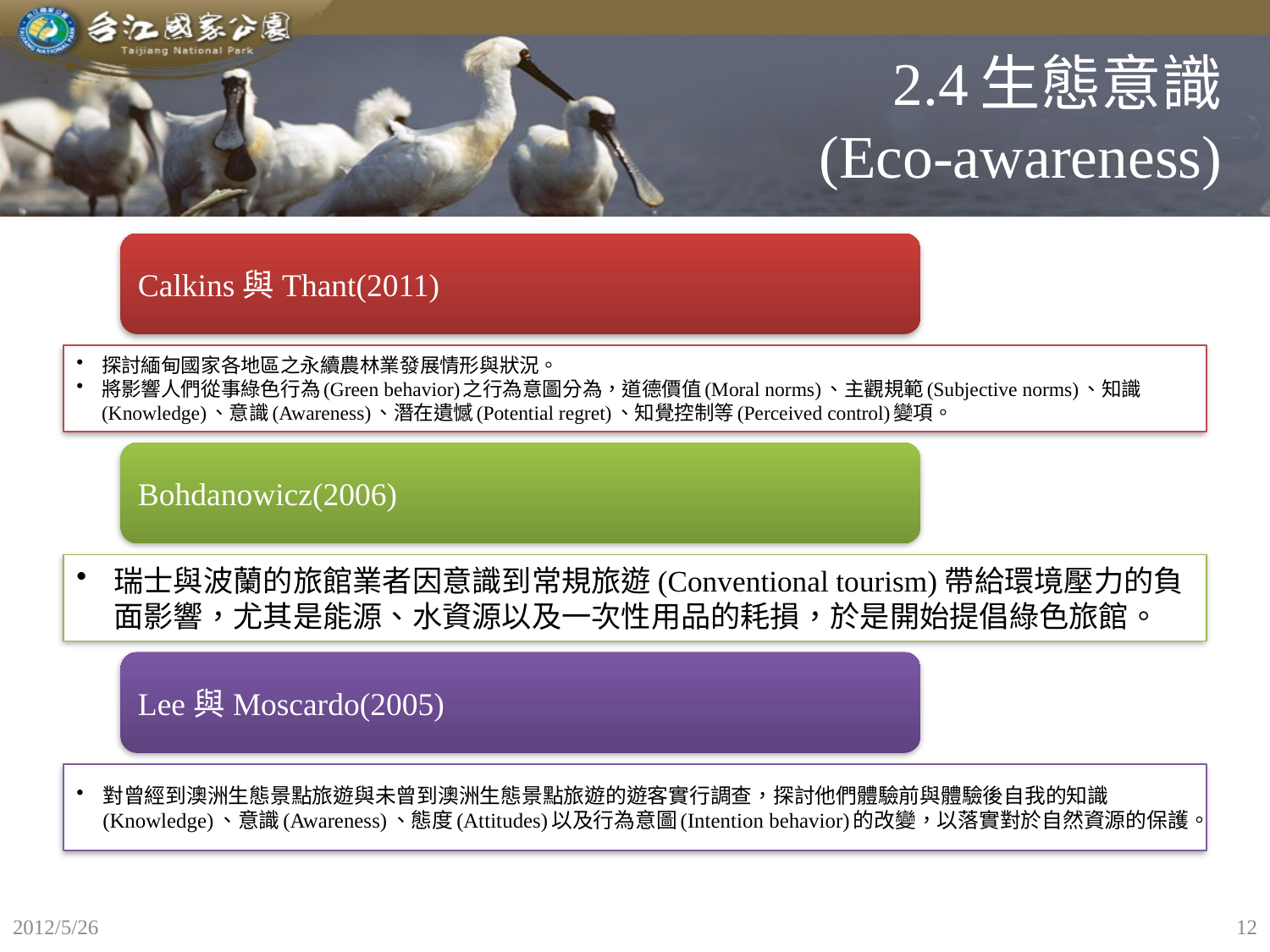

# 2.4生態意識 (Eco-awareness)
Calkins與Thant(2011)
探討緬甸國家各地區之永續農林業發展情形與狀況。
Bohdanowicz(2006)
瑞士與波蘭的旅館業者因意識到常規旅遊(Conventional tourism)帶給環境壓力的負面影響，尤其是能源、水資源以及一次性用品的耗損，於是開始提倡綠色旅館。
Lee與Moscardo(2005)
對曾經到澳洲生態景點旅遊與未曾到澳洲生態景點旅遊的遊客實行調查，探討他們體驗前與體驗後自我的知識(Knowledge)、意識(Awareness)、態度(Attitudes)以及行為意圖(Intention behavior)的改變，以落實對於自然資源的保護。
將影響人們從事綠色行為(Green behavior)之行為意圖分為，道德價值(Moral norms)、主觀規範(Subjective norms)、知識(Knowledge)、意識(Awareness)、潛在遺憾(Potential regret)、知覺控制等(Perceived control)變項。
2012/5/26
12